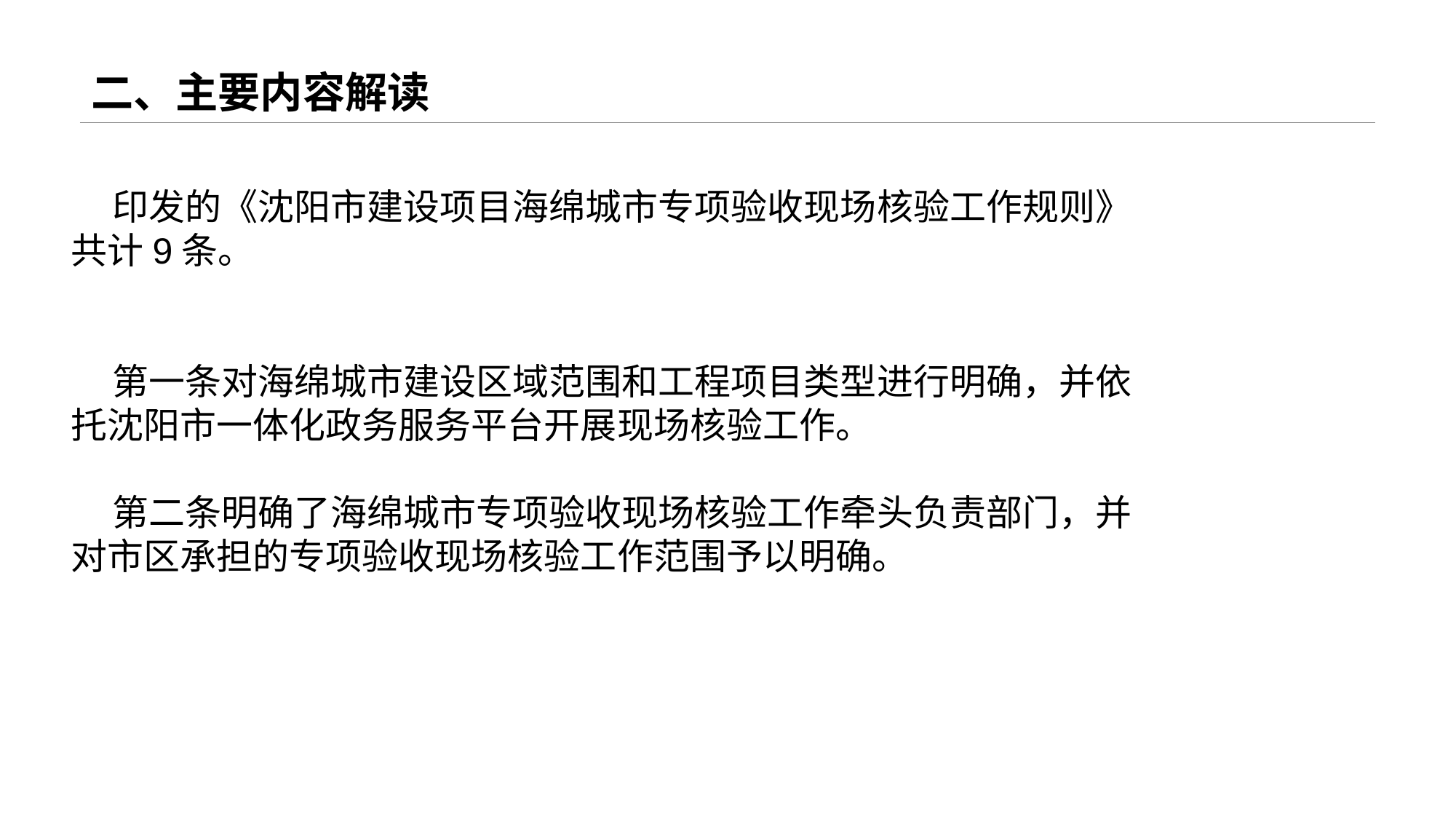

# 二、主要内容解读

    印发的《沈阳市建设项目海绵城市专项验收现场核验工作规则》共计9条。

    第一条对海绵城市建设区域范围和工程项目类型进行明确，并依托沈阳市一体化政务服务平台开展现场核验工作。

    第二条明确了海绵城市专项验收现场核验工作牵头负责部门，并对市区承担的专项验收现场核验工作范围予以明确。